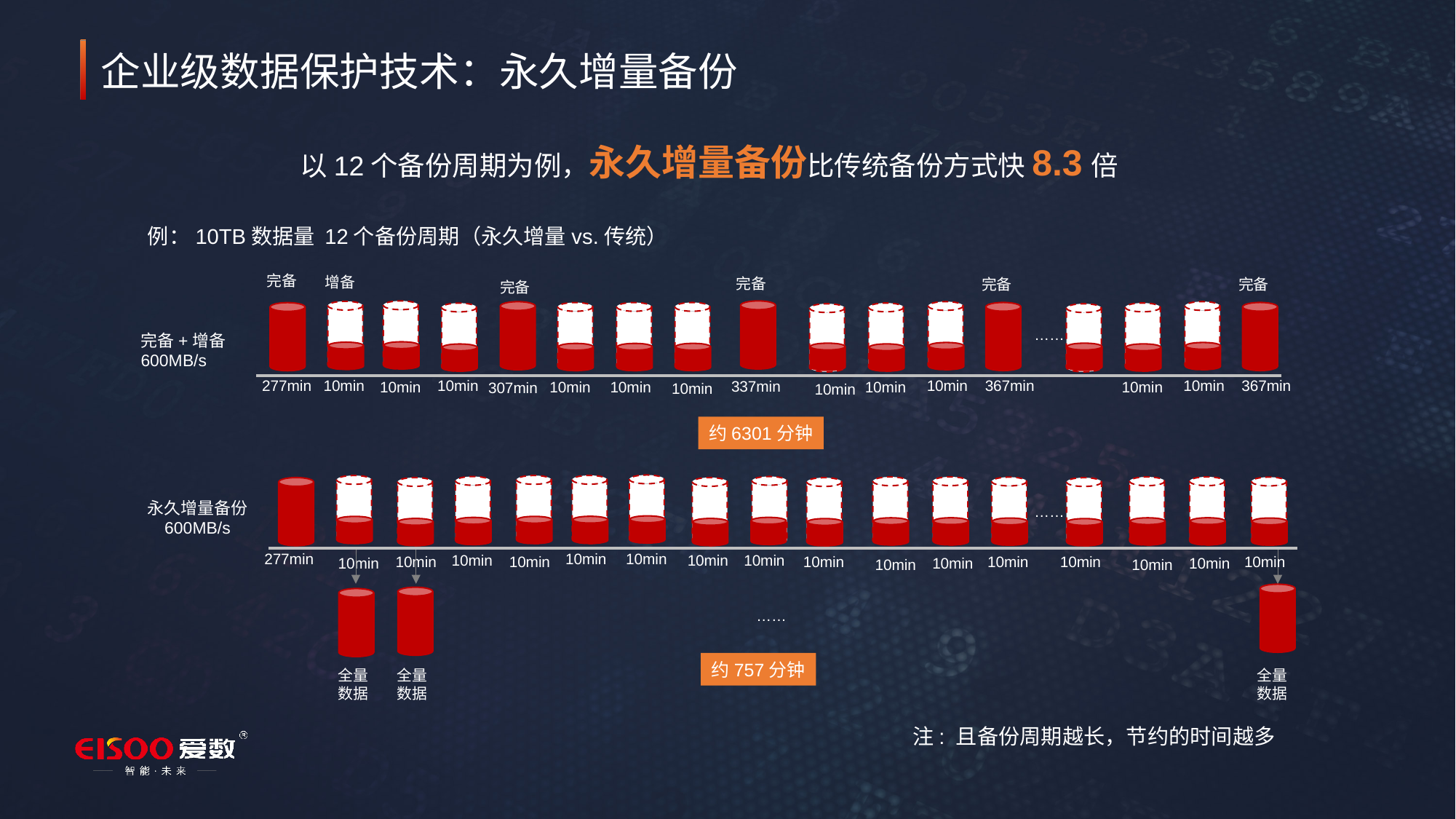

# 企业级数据保护技术：永久增量备份

以12个备份周期为例，永久增量备份比传统备份方式快8.3倍
例：10TB数据量 12个备份周期（永久增量vs.传统）
完备
增备
完备
完备
完备
完备

……
完备+增备
600MB/s
367min
367min
10min
10min
10min
10min
277min
337min
10min
10min
10min
10min
10min
307min
10min
10min
约6301分钟

永久增量备份
600MB/s
……

277min
10min
10min
10min
10min
10min
10min
10min
10min
10min
10min
10min
10min
10min
10min
10min
10min

……
约757分钟
全量
数据
全量
数据
全量
数据
注: 且备份周期越长，节约的时间越多